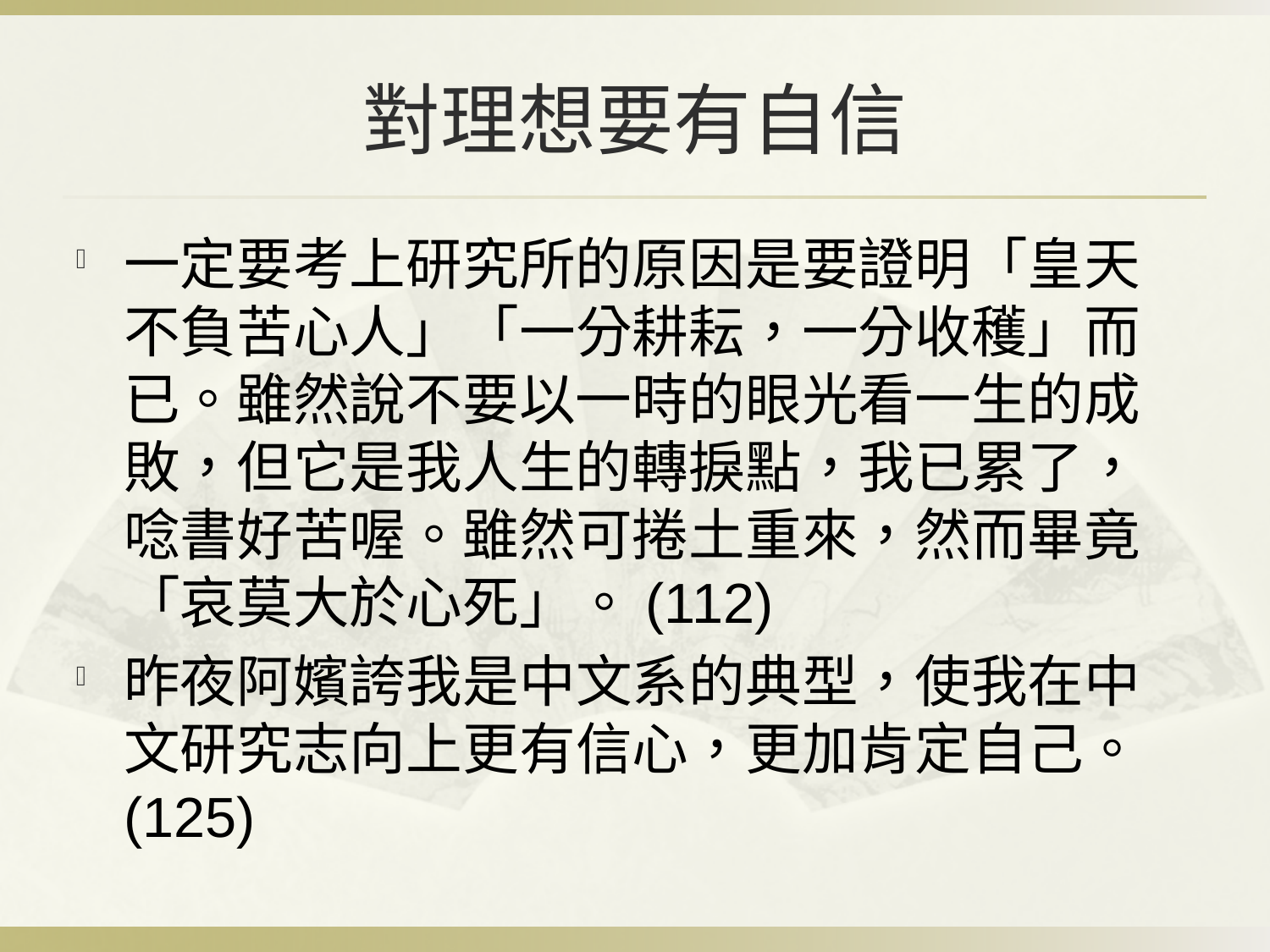

# 對理想要有自信
一定要考上研究所的原因是要證明「皇天不負苦心人」「一分耕耘，一分收穫」而已。雖然說不要以一時的眼光看一生的成敗，但它是我人生的轉捩點，我已累了，唸書好苦喔。雖然可捲土重來，然而畢竟「哀莫大於心死」。(112)
昨夜阿嬪誇我是中文系的典型，使我在中文研究志向上更有信心，更加肯定自己。(125)